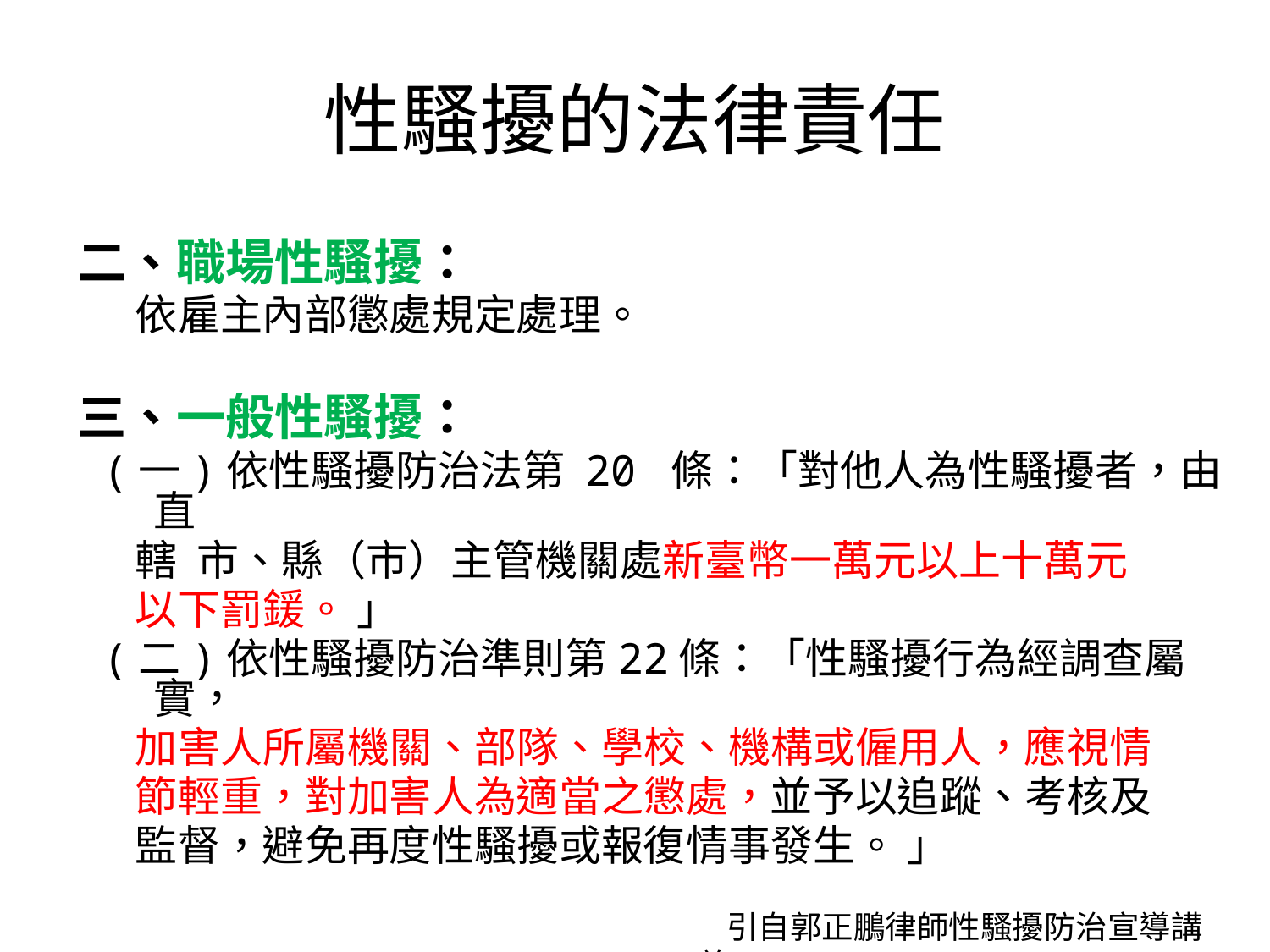

# 性騷擾的法律責任
二、職場性騷擾：
     依雇主內部懲處規定處理。

三、一般性騷擾：
 (一)依性騷擾防治法第 20 條：「對他人為性騷擾者，由直
     轄  市、縣（市）主管機關處新臺幣一萬元以上十萬元
     以下罰鍰。 」
 (二)依性騷擾防治準則第22條：「性騷擾行為經調查屬實，
     加害人所屬機關、部隊、學校、機構或僱用人，應視情
     節輕重，對加害人為適當之懲處，並予以追蹤、考核及
     監督，避免再度性騷擾或報復情事發生。 」
   引自郭正鵬律師性騷擾防治宣導講義